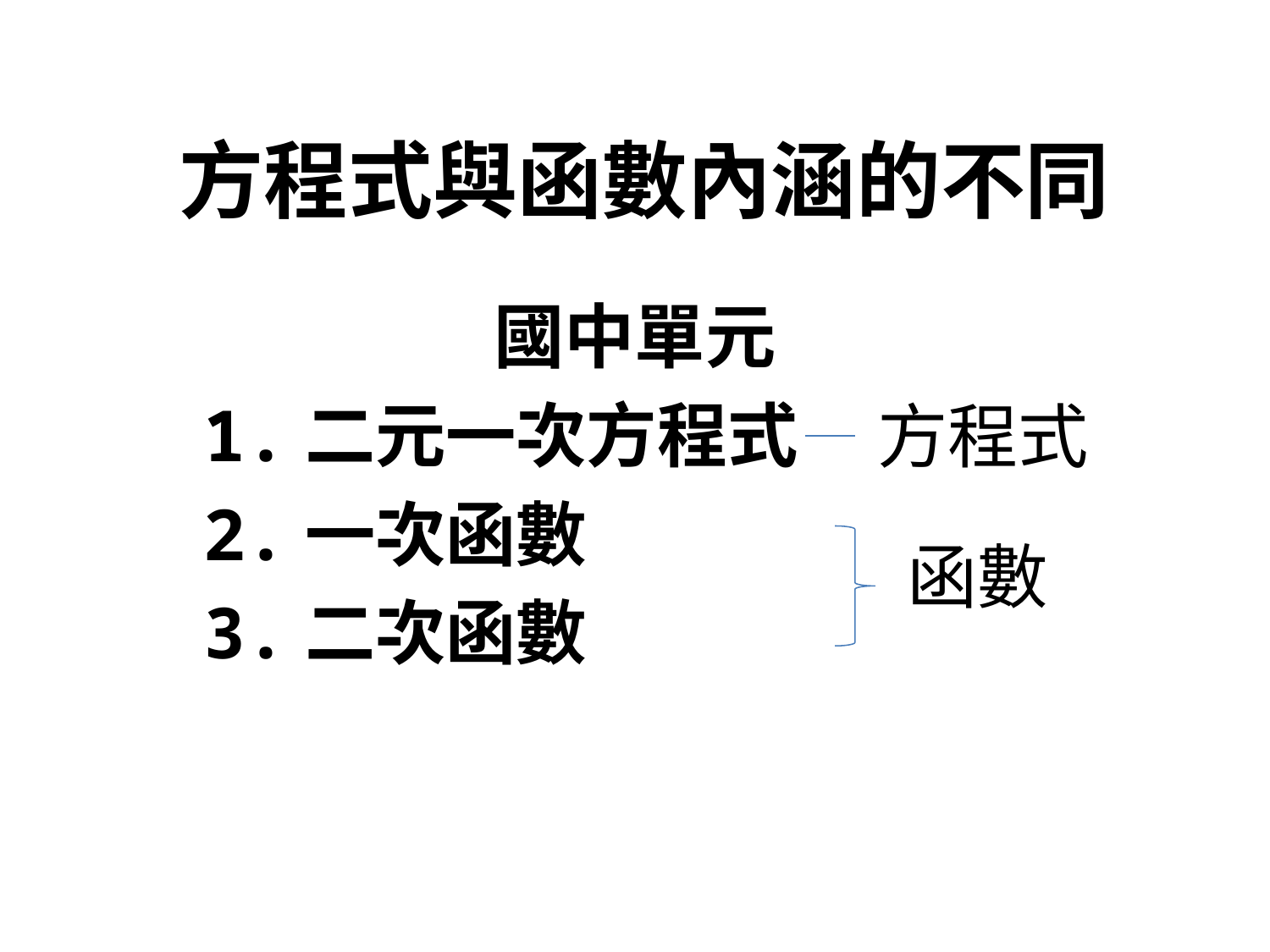

# 方程式與函數內涵的不同
國中單元
1.二元一次方程式
2.一次函數
3.二次函數

方程式

函數